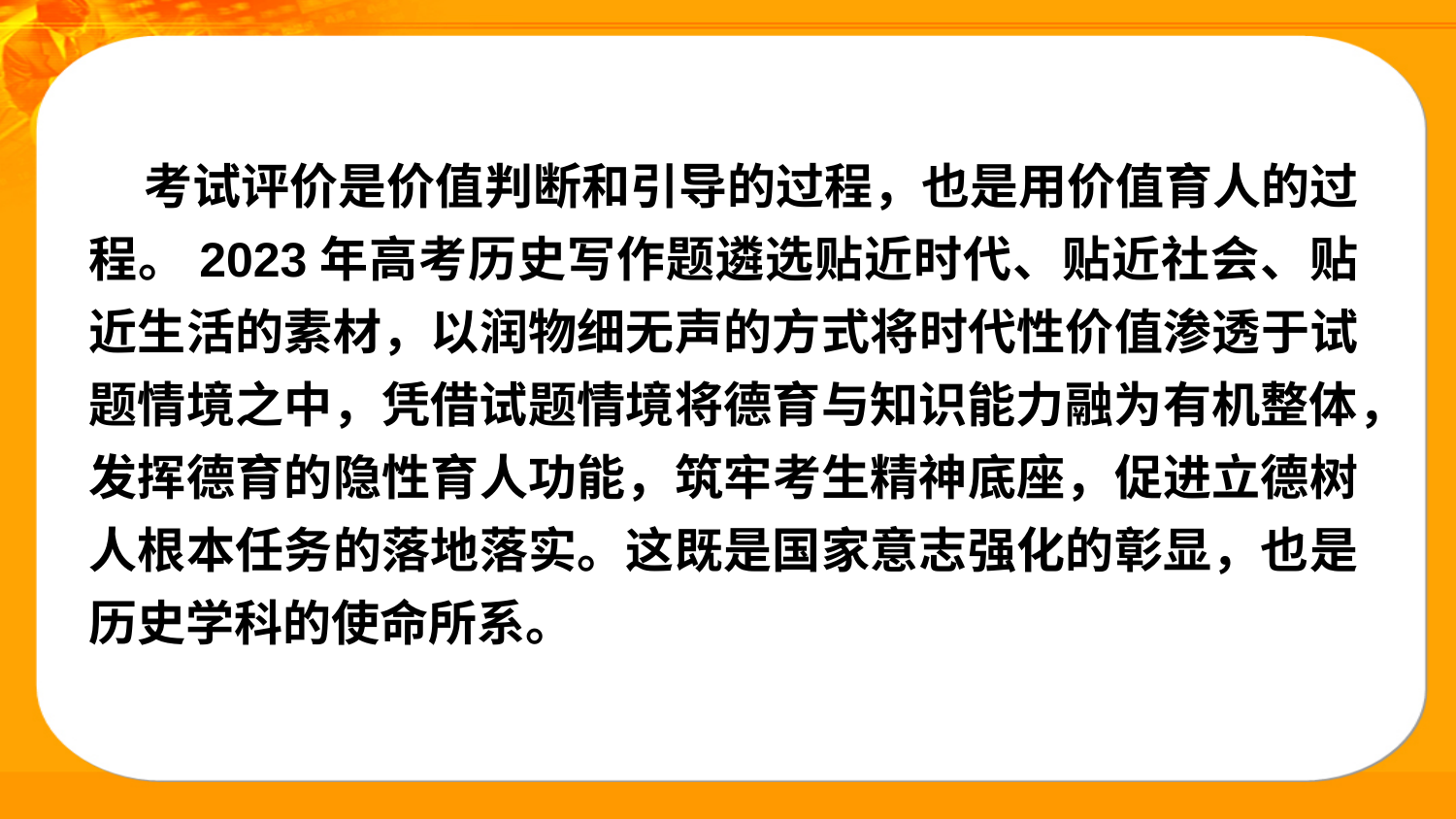

考试评价是价值判断和引导的过程，也是用价值育人的过程。2023年高考历史写作题遴选贴近时代、贴近社会、贴近生活的素材，以润物细无声的方式将时代性价值渗透于试题情境之中，凭借试题情境将德育与知识能力融为有机整体，发挥德育的隐性育人功能，筑牢考生精神底座，促进立德树人根本任务的落地落实。这既是国家意志强化的彰显，也是历史学科的使命所系。